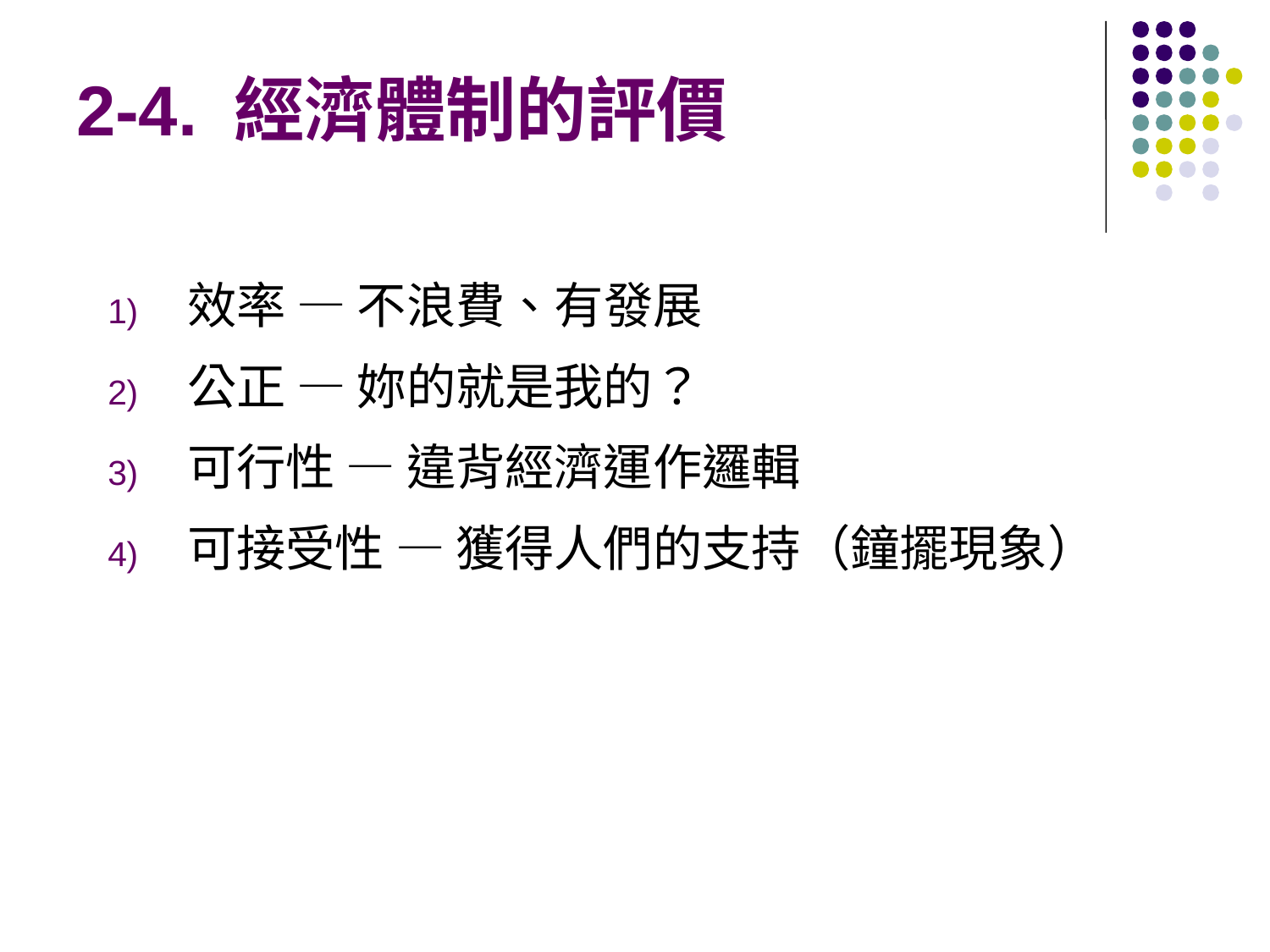

# 2-4. 經濟體制的評價
效率 — 不浪費、有發展
公正 — 妳的就是我的？
可行性 — 違背經濟運作邏輯
可接受性 — 獲得人們的支持（鐘擺現象）